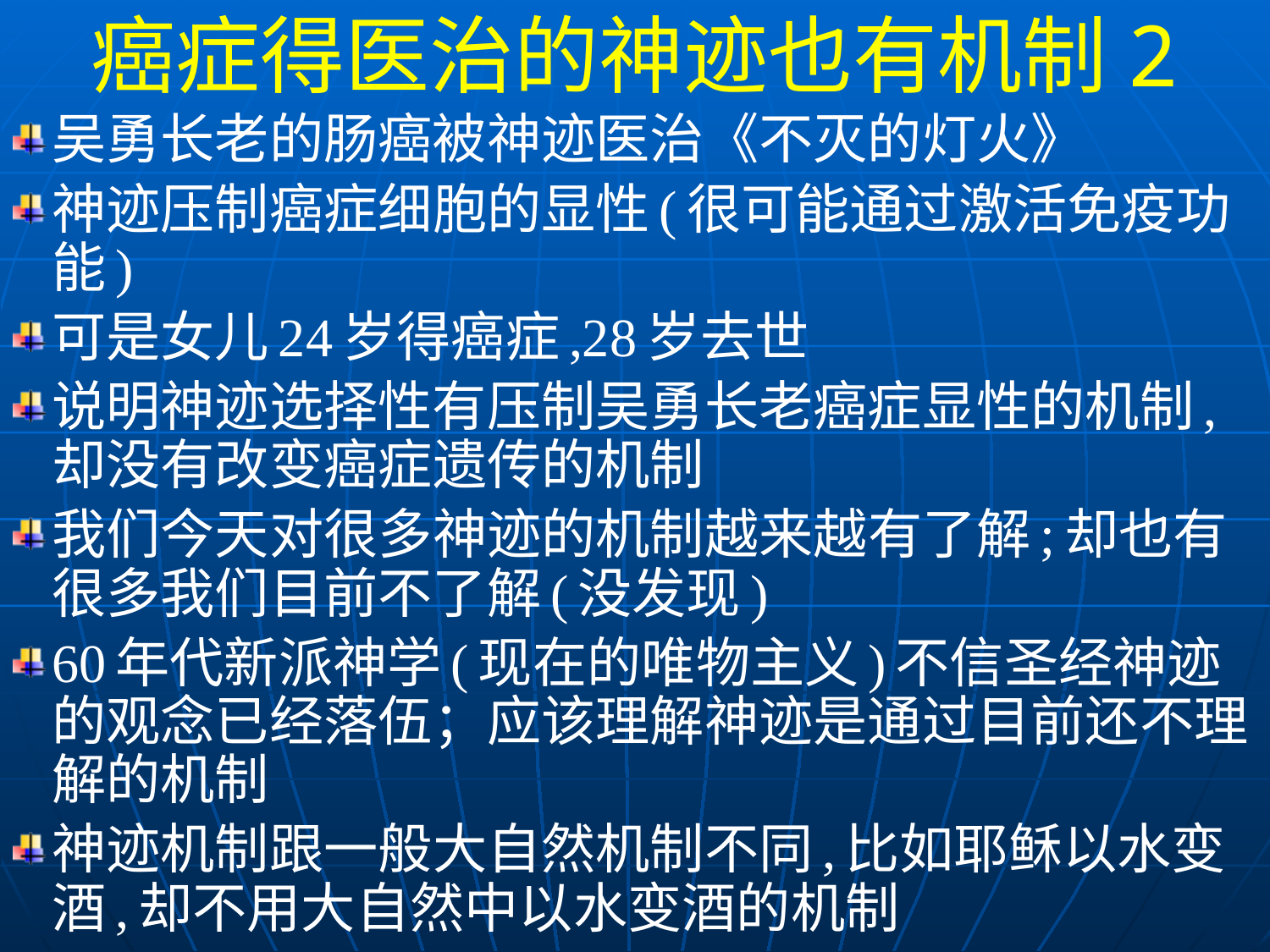

癌症得医治的神迹也有机制2
吴勇长老的肠癌被神迹医治《不灭的灯火》
神迹压制癌症细胞的显性(很可能通过激活免疫功能)
可是女儿24岁得癌症,28岁去世
说明神迹选择性有压制吴勇长老癌症显性的机制,却没有改变癌症遗传的机制
我们今天对很多神迹的机制越来越有了解;却也有很多我们目前不了解(没发现)
60年代新派神学(现在的唯物主义)不信圣经神迹的观念已经落伍；应该理解神迹是通过目前还不理解的机制
神迹机制跟一般大自然机制不同,比如耶稣以水变酒,却不用大自然中以水变酒的机制